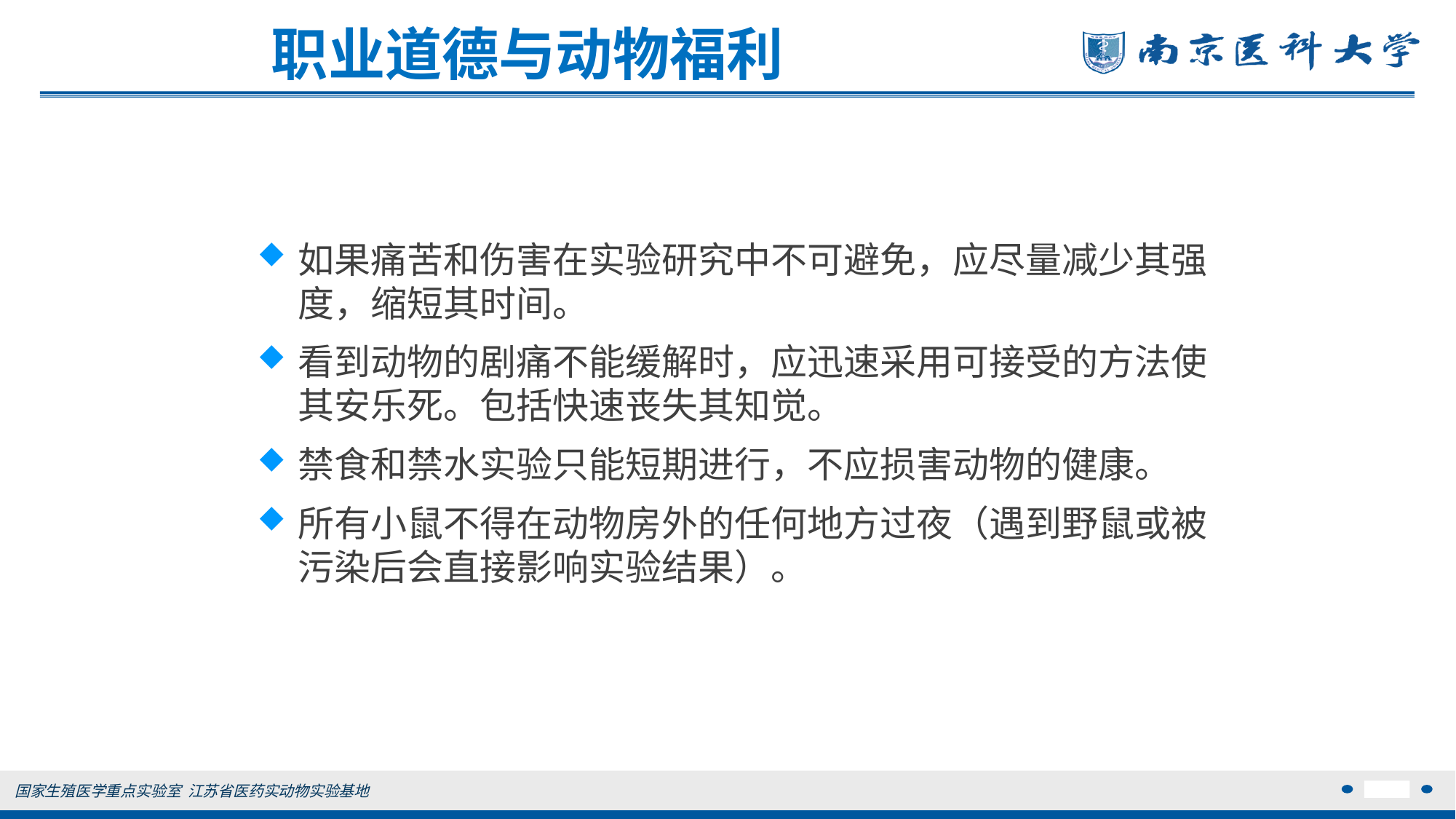

职业道德与动物福利

如果痛苦和伤害在实验研究中不可避免，应尽量减少其强度，缩短其时间。
看到动物的剧痛不能缓解时，应迅速采用可接受的方法使其安乐死。包括快速丧失其知觉。
禁食和禁水实验只能短期进行，不应损害动物的健康。
所有小鼠不得在动物房外的任何地方过夜（遇到野鼠或被污染后会直接影响实验结果）。